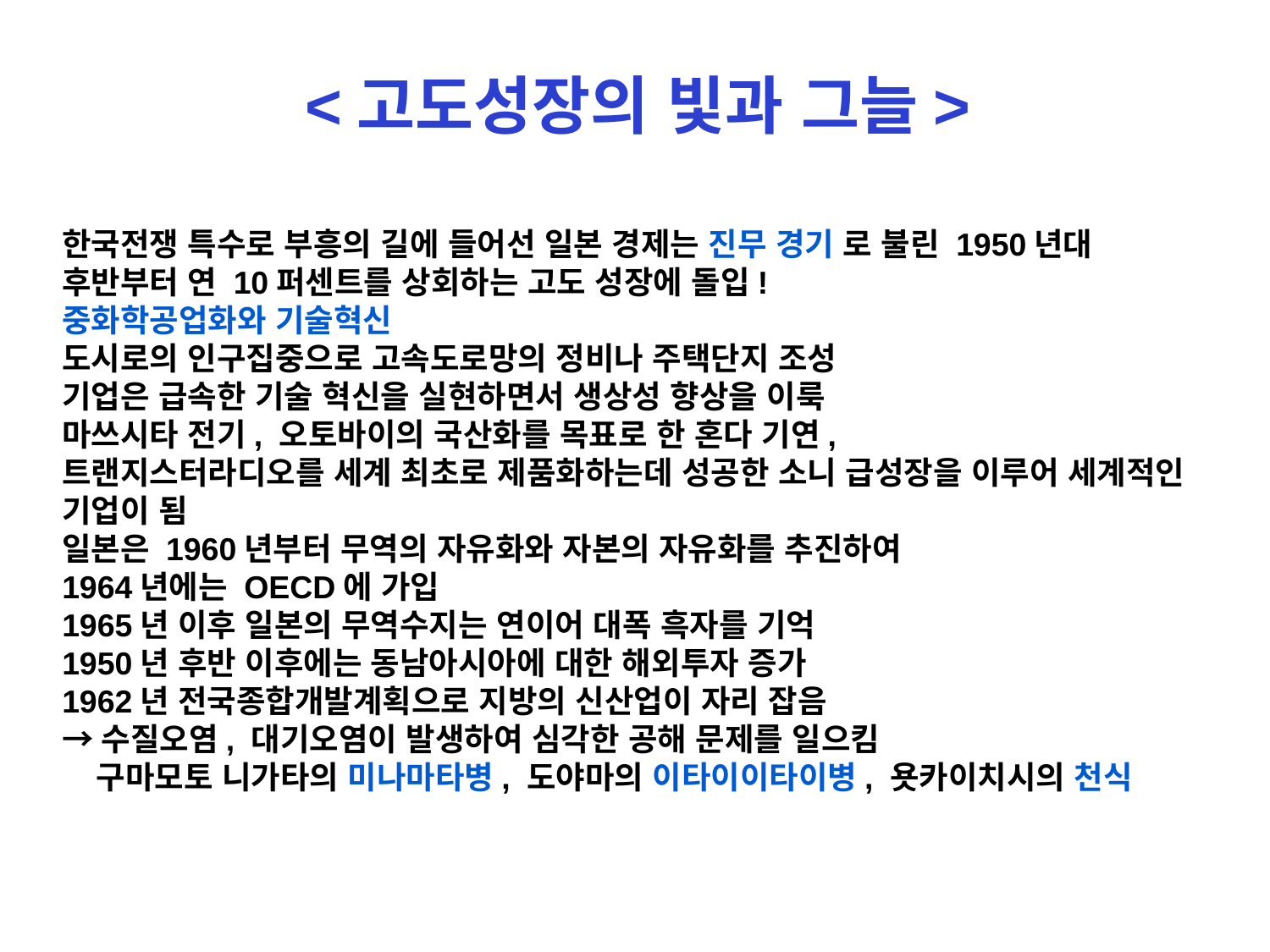

<고도성장의 빛과 그늘>
한국전쟁 특수로 부흥의 길에 들어선 일본 경제는 진무 경기 로 불린 1950년대 후반부터 연 10퍼센트를 상회하는 고도 성장에 돌입!
중화학공업화와 기술혁신
도시로의 인구집중으로 고속도로망의 정비나 주택단지 조성
기업은 급속한 기술 혁신을 실현하면서 생상성 향상을 이룩
마쓰시타 전기, 오토바이의 국산화를 목표로 한 혼다 기연,
트랜지스터라디오를 세계 최초로 제품화하는데 성공한 소니 급성장을 이루어 세계적인 기업이 됨
일본은 1960년부터 무역의 자유화와 자본의 자유화를 추진하여
1964년에는 OECD에 가입
1965년 이후 일본의 무역수지는 연이어 대폭 흑자를 기억
1950년 후반 이후에는 동남아시아에 대한 해외투자 증가
1962년 전국종합개발계획으로 지방의 신산업이 자리 잡음
→수질오염, 대기오염이 발생하여 심각한 공해 문제를 일으킴
   구마모토 니가타의 미나마타병, 도야마의 이타이이타이병, 욧카이치시의 천식